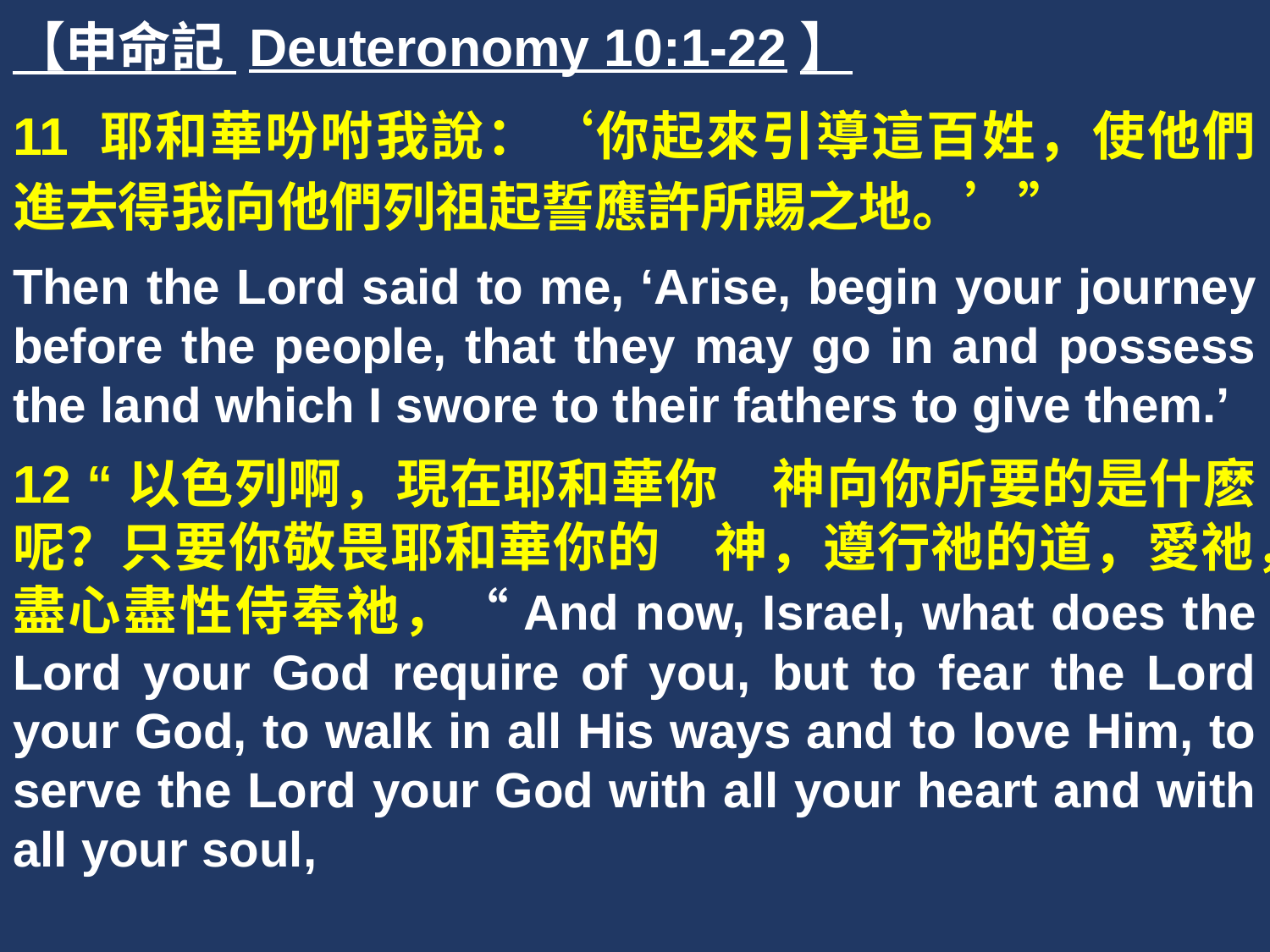

【申命記 Deuteronomy 10:1-22】
11 耶和華吩咐我說：‘你起來引導這百姓，使他們進去得我向他們列祖起誓應許所賜之地。’”
Then the Lord said to me, ‘Arise, begin your journey before the people, that they may go in and possess the land which I swore to their fathers to give them.’
12 “以色列啊，現在耶和華你　神向你所要的是什麽呢？只要你敬畏耶和華你的　神，遵行祂的道，愛祂，盡心盡性侍奉祂，“And now, Israel, what does the Lord your God require of you, but to fear the Lord your God, to walk in all His ways and to love Him, to serve the Lord your God with all your heart and with all your soul,